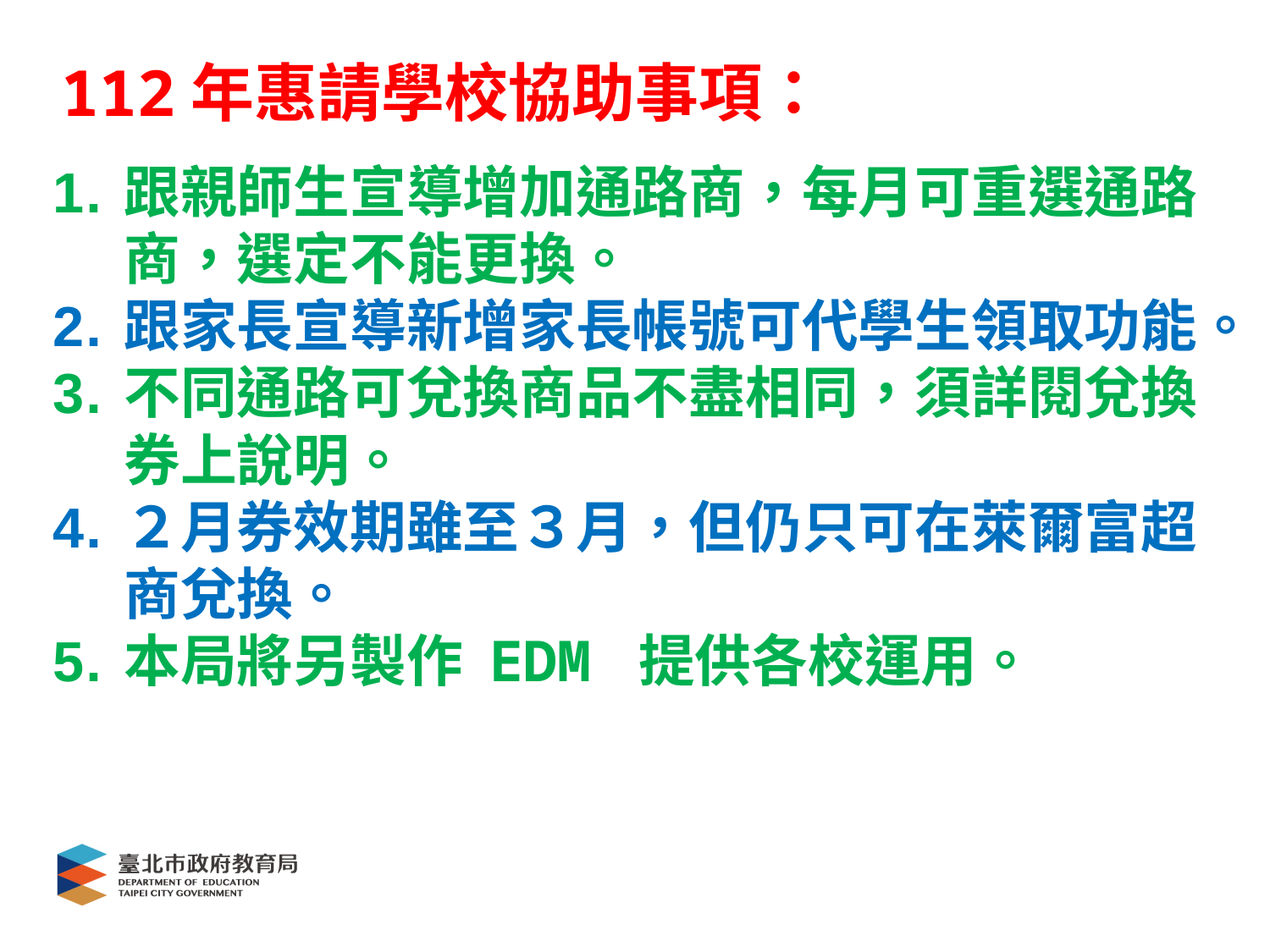

112年惠請學校協助事項：
跟親師生宣導增加通路商，每月可重選通路商，選定不能更換。
跟家長宣導新增家長帳號可代學生領取功能。
不同通路可兌換商品不盡相同，須詳閱兌換券上說明。
２月券效期雖至３月，但仍只可在萊爾富超商兌換。
本局將另製作 EDM 提供各校運用。